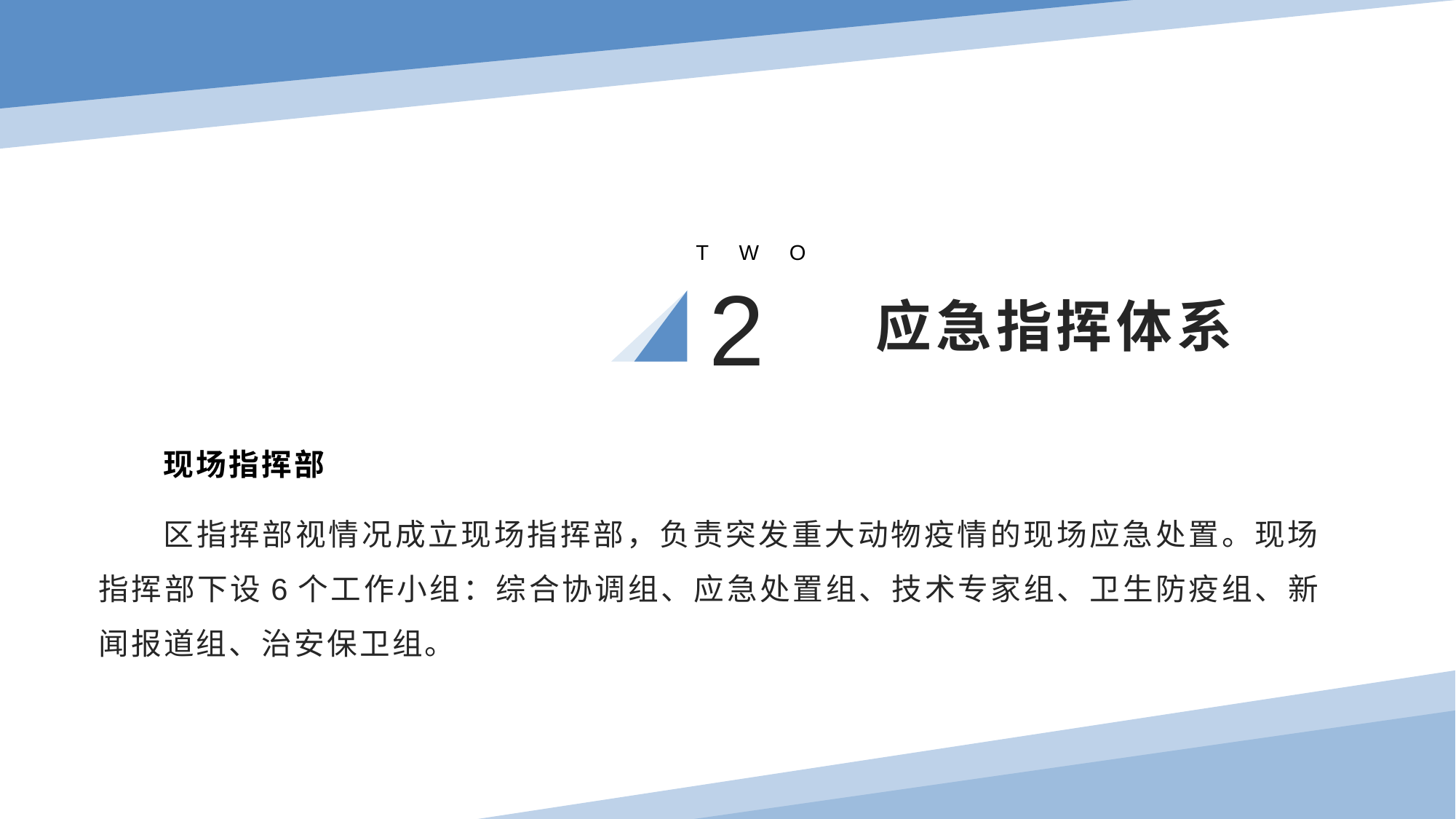

TWO
2
# 应急指挥体系
现场指挥部
区指挥部视情况成立现场指挥部，负责突发重大动物疫情的现场应急处置。现场指挥部下设6个工作小组：综合协调组、应急处置组、技术专家组、卫生防疫组、新闻报道组、治安保卫组。